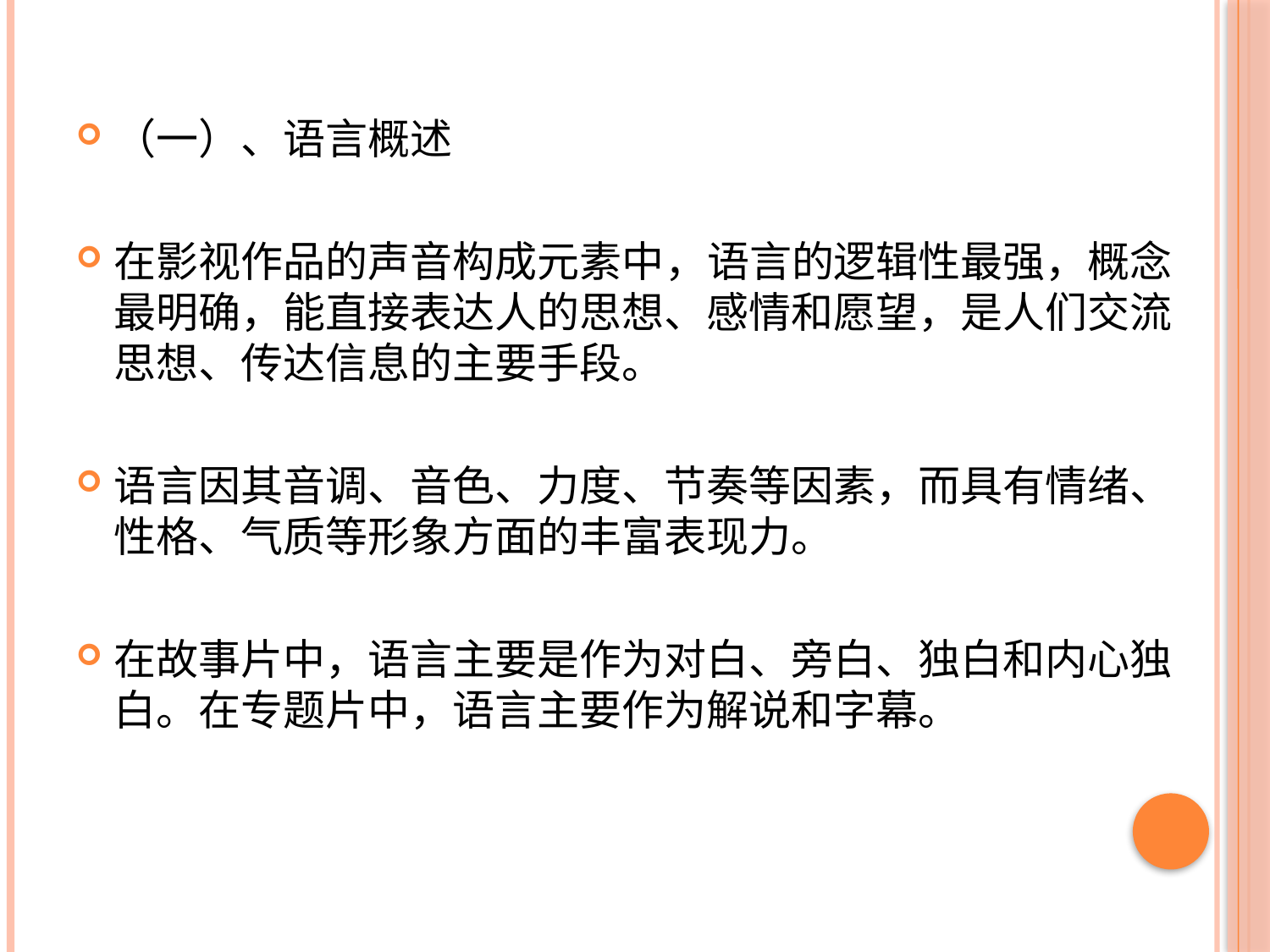

#
（一）、语言概述

在影视作品的声音构成元素中，语言的逻辑性最强，概念最明确，能直接表达人的思想、感情和愿望，是人们交流思想、传达信息的主要手段。

语言因其音调、音色、力度、节奏等因素，而具有情绪、性格、气质等形象方面的丰富表现力。

在故事片中，语言主要是作为对白、旁白、独白和内心独白。在专题片中，语言主要作为解说和字幕。